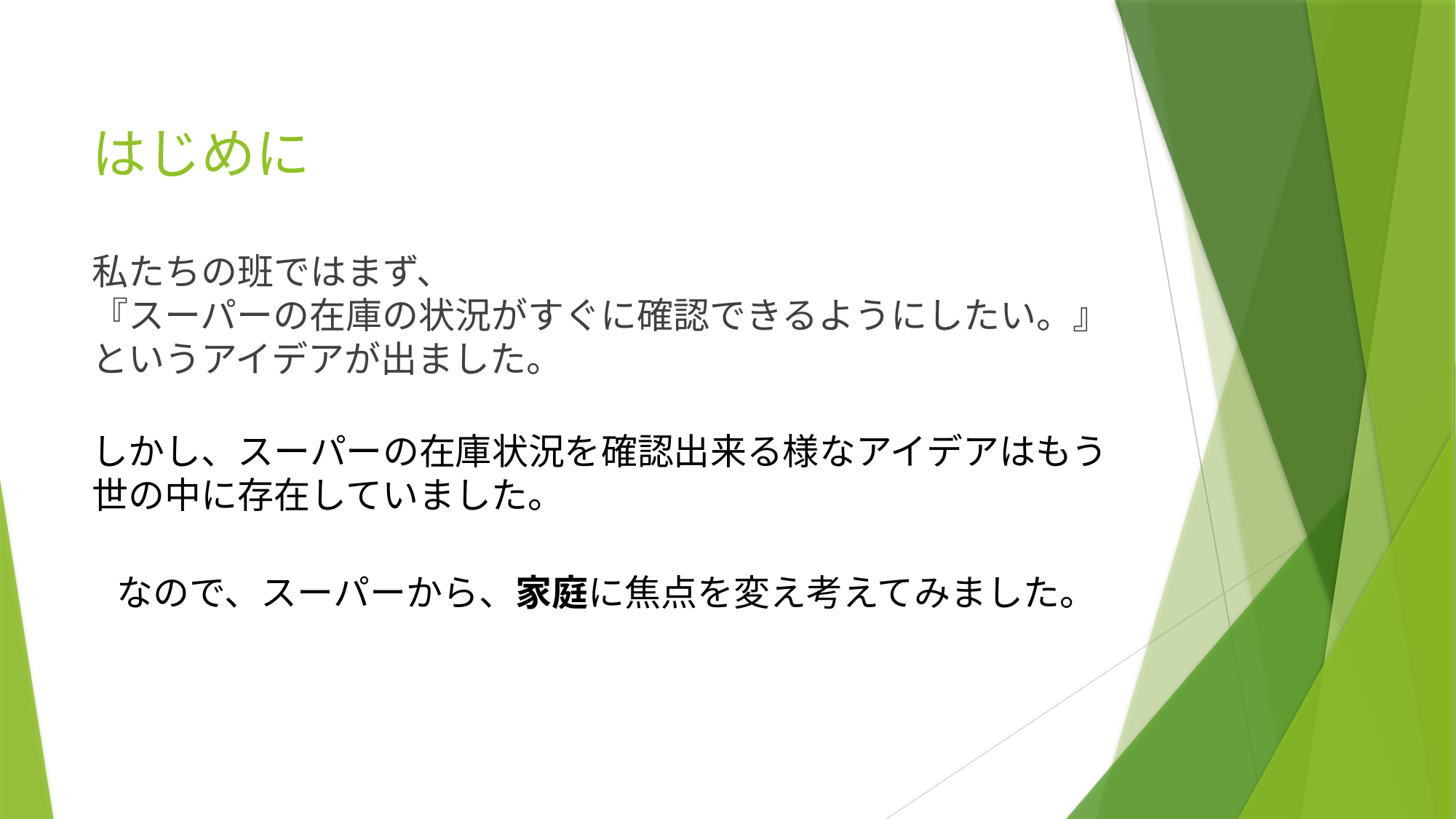

# はじめに
私たちの班ではまず、
『スーパーの在庫の状況がすぐに確認できるようにしたい。』
というアイデアが出ました。
しかし、スーパーの在庫状況を確認出来る様なアイデアはもう世の中に存在していました。
なので、スーパーから、家庭に焦点を変え考えてみました。